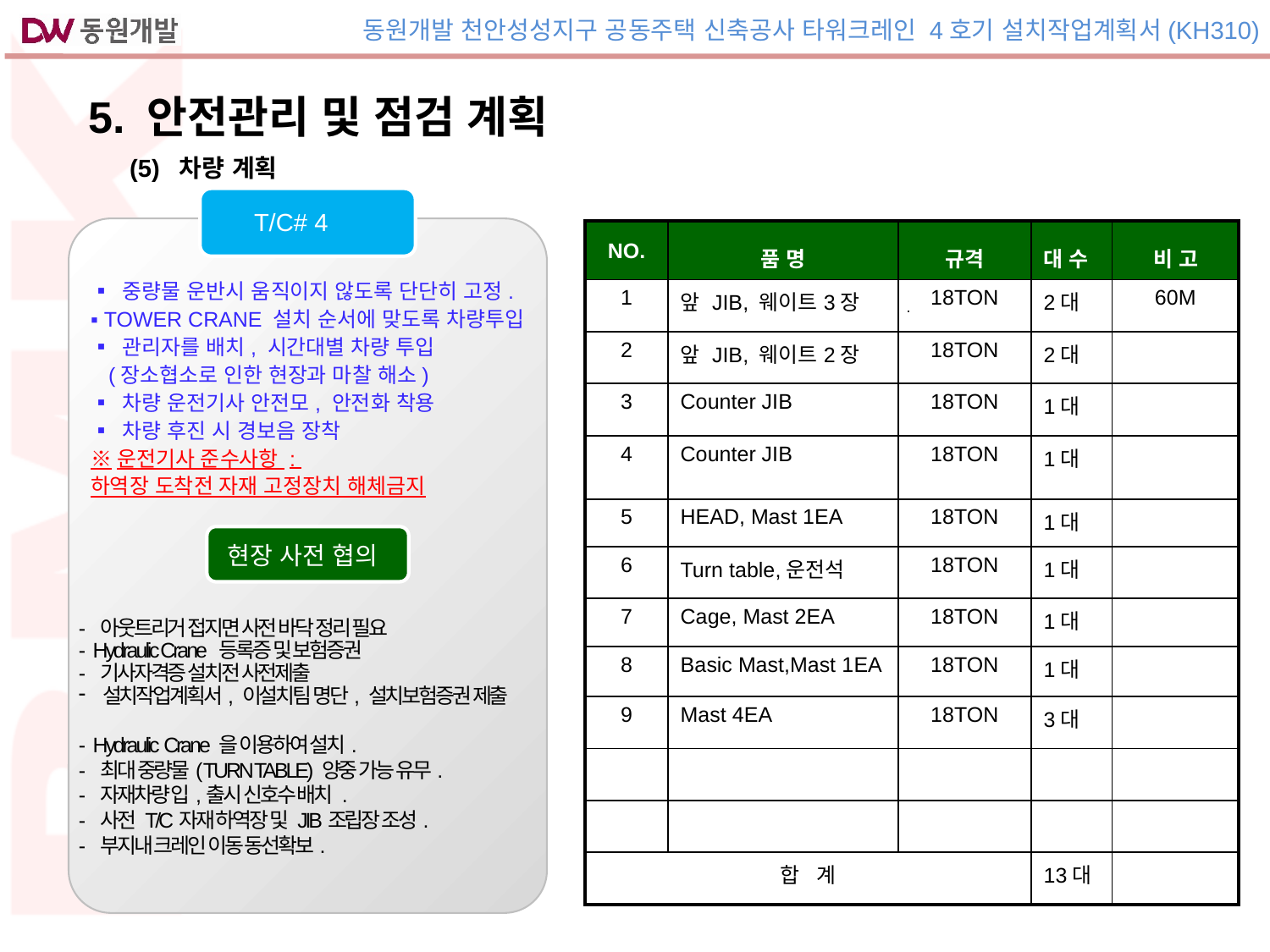

| 5. 안전관리 및 점검 계획 |
| --- |
| (5) 차량 계획 |
| --- |

    T/C# 4

| NO. | 품 명 | 규격 | 대 수 | 비 고 |
| --- | --- | --- | --- | --- |
| 1 | 앞 JIB, 웨이트3장 | 18TON | 2대 | 60M |
| 2 | 앞 JIB, 웨이트2장 | 18TON | 2대 |  |
| 3 | Counter JIB | 18TON | 1대 |  |
| 4 | Counter JIB | 18TON | 1대 |  |
| 5 | HEAD, Mast 1EA | 18TON | 1대 |  |
| 6 | Turn table,운전석 | 18TON | 1대 |  |
| 7 | Cage, Mast 2EA | 18TON | 1대 |  |
| 8 | Basic Mast,Mast 1EA | 18TON | 1대 |  |
| 9 | Mast 4EA | 18TON | 3대 |  |
|  |  |  |  |  |
|  |  |  |  |  |
| 합 계 |  |  | 13대 |  |
▪ 중량물 운반시 움직이지 않도록 단단히 고정.
▪ TOWER CRANE 설치 순서에 맞도록 차량투입
▪ 관리자를 배치, 시간대별 차량 투입
   (장소협소로 인한 현장과 마찰 해소)
▪ 차량 운전기사 안전모, 안전화 착용
▪ 차량 후진 시 경보음 장착
※운전기사 준수사항 :
하역장 도착전 자재 고정장치 해체금지

현장 사전 협의
-   아웃트리거 접지면 사전 바닥 정리 필요
-   Hydraulic Crane  등록증 및 보험증권
-   기사자격증 설치전 사전제출
설치작업계획서, 이설치팀 명단, 설치보험증권 제출

-   Hydraulic  Crane 을 이용하여 설치.
-   최대 중량물( TURN TABLE) 양중 가능 유무.
-   자재차량 입,출시 신호수 배치 .
-   사전 T/C자재 하역장 및 JIB조립장 조성.
-   부지내 크레인 이동 동선확보.